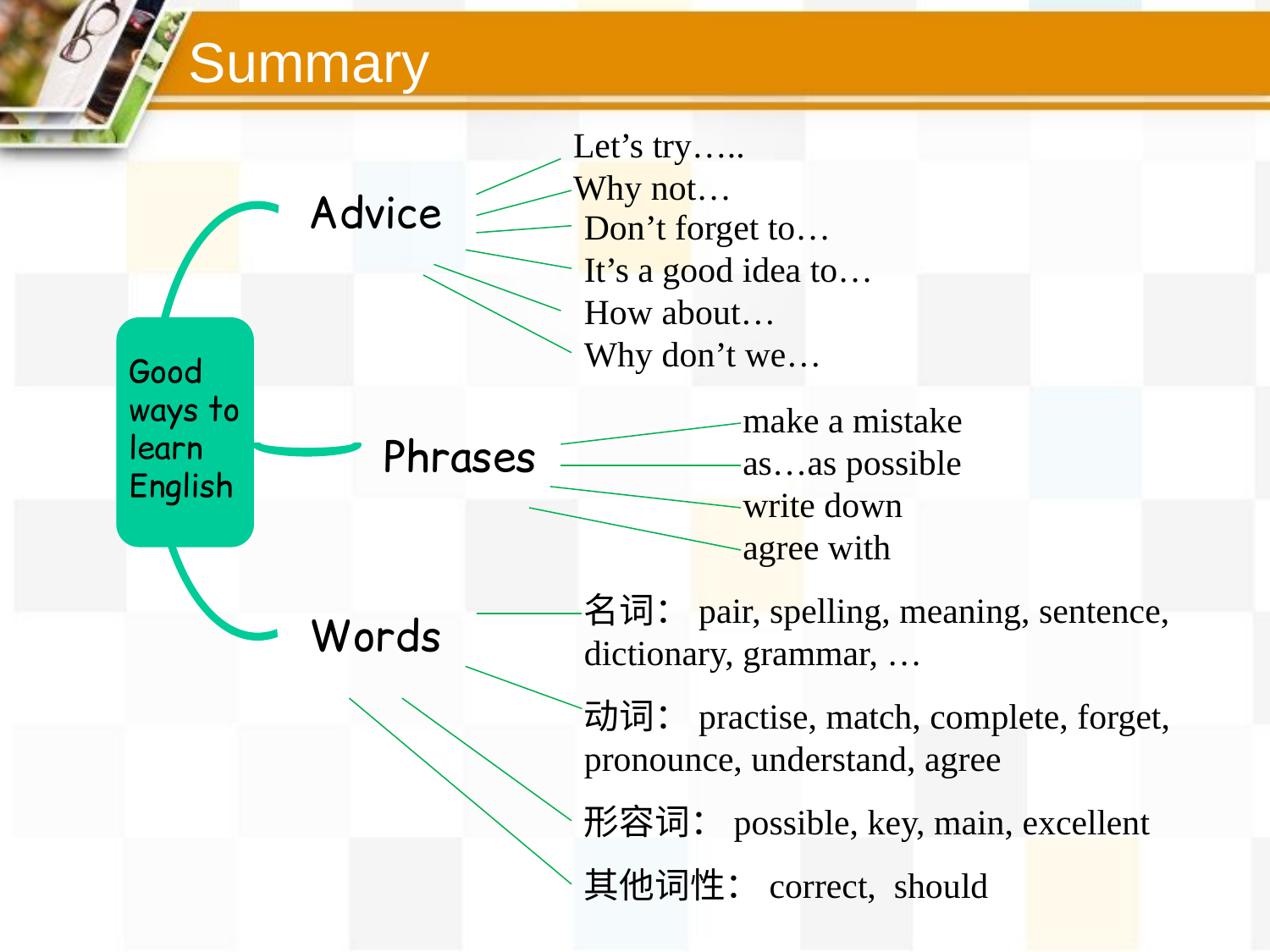

Summary
Let’s try…..

Why not…
Advice
Don’t forget to…
It’s a good idea to…
How about…

Good ways to learn English
Why don’t we…

make a mistake
as…as possible
write down
agree with
Phrases

名词：pair, spelling, meaning, sentence, dictionary, grammar, …
Words
动词：practise, match, complete, forget, pronounce, understand, agree
形容词：possible, key, main, excellent
其他词性：correct,  should